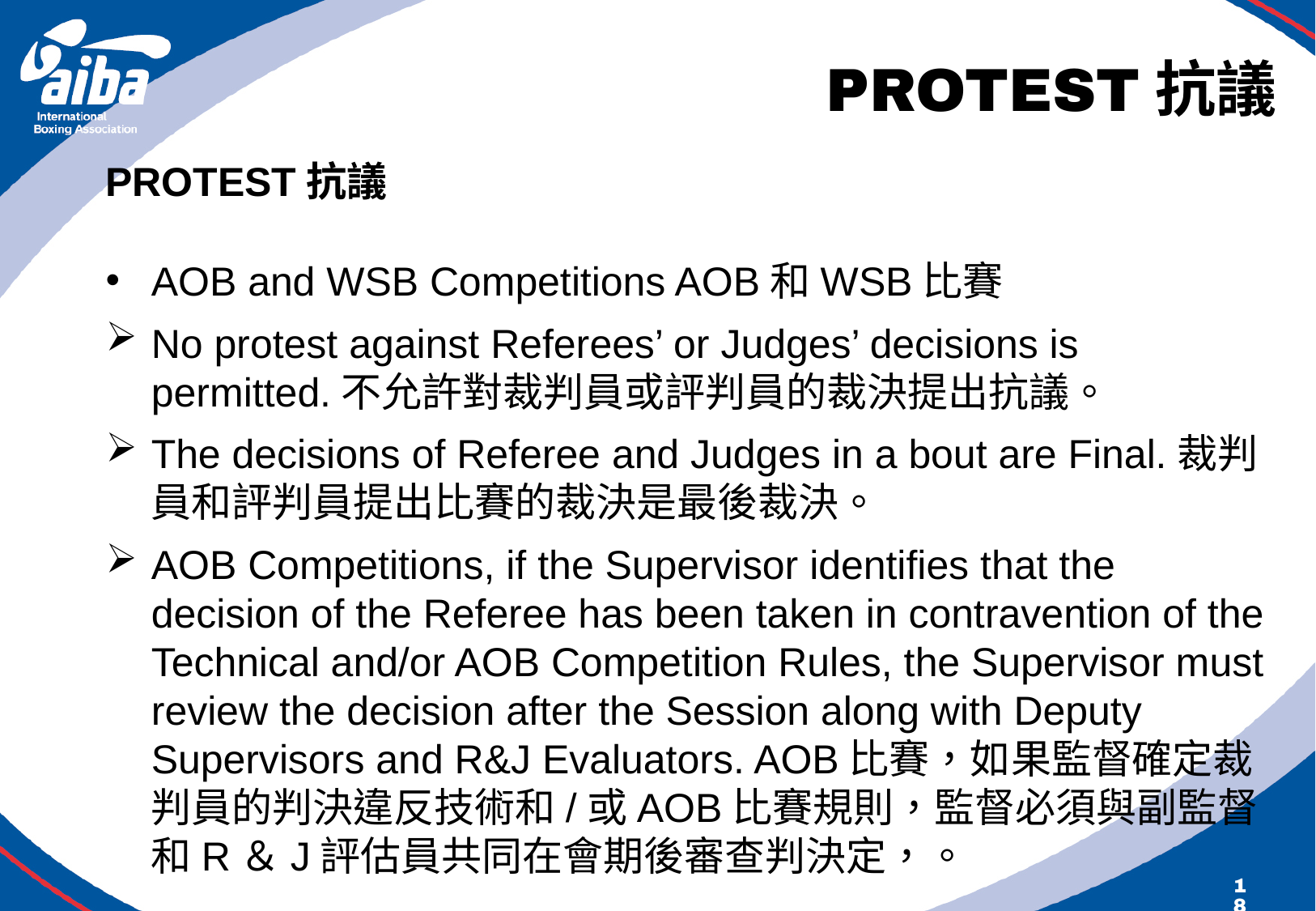

# PROTEST抗議
PROTEST抗議

AOB and WSB Competitions AOB和WSB比賽
No protest against Referees’ or Judges’ decisions is permitted.不允許對裁判員或評判員的裁決提出抗議。
The decisions of Referee and Judges in a bout are Final.裁判員和評判員提出比賽的裁決是最後裁決。
AOB Competitions, if the Supervisor identifies that the decision of the Referee has been taken in contravention of the Technical and/or AOB Competition Rules, the Supervisor must review the decision after the Session along with Deputy Supervisors and R&J Evaluators. AOB比賽，如果監督確定裁判員的判決違反技術和/或AOB比賽規則，監督必須與副監督和R＆J評估員共同在會期後審查判決定，。

188